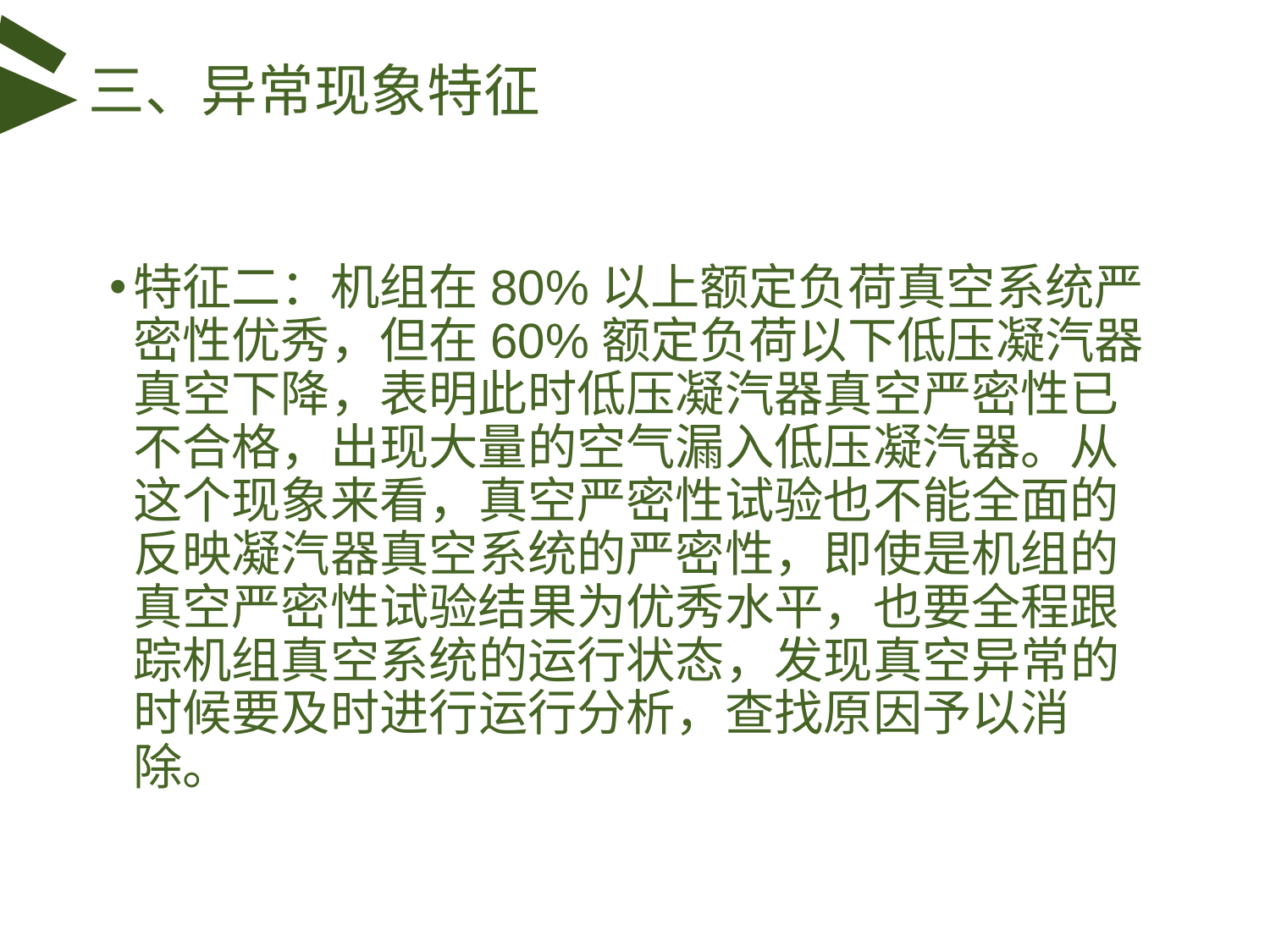

# 三、异常现象特征
特征二：机组在80%以上额定负荷真空系统严密性优秀，但在60%额定负荷以下低压凝汽器真空下降，表明此时低压凝汽器真空严密性已不合格，出现大量的空气漏入低压凝汽器。从这个现象来看，真空严密性试验也不能全面的反映凝汽器真空系统的严密性，即使是机组的真空严密性试验结果为优秀水平，也要全程跟踪机组真空系统的运行状态，发现真空异常的时候要及时进行运行分析，查找原因予以消除。